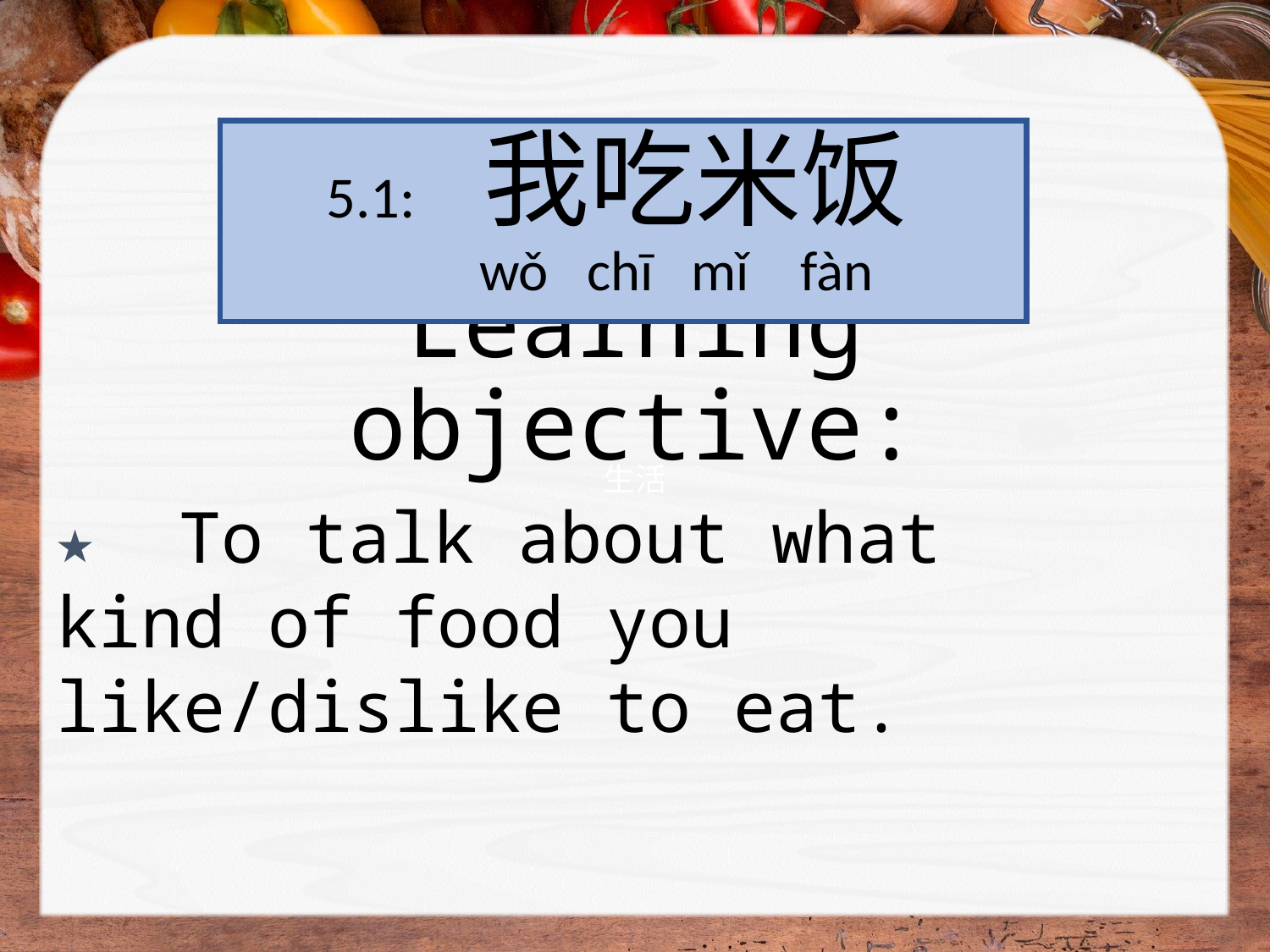

5.1:  我吃米饭
       wǒ   chī   mǐ    fàn
# Learning objective:
★  To talk about what kind of food you like/dislike to eat.